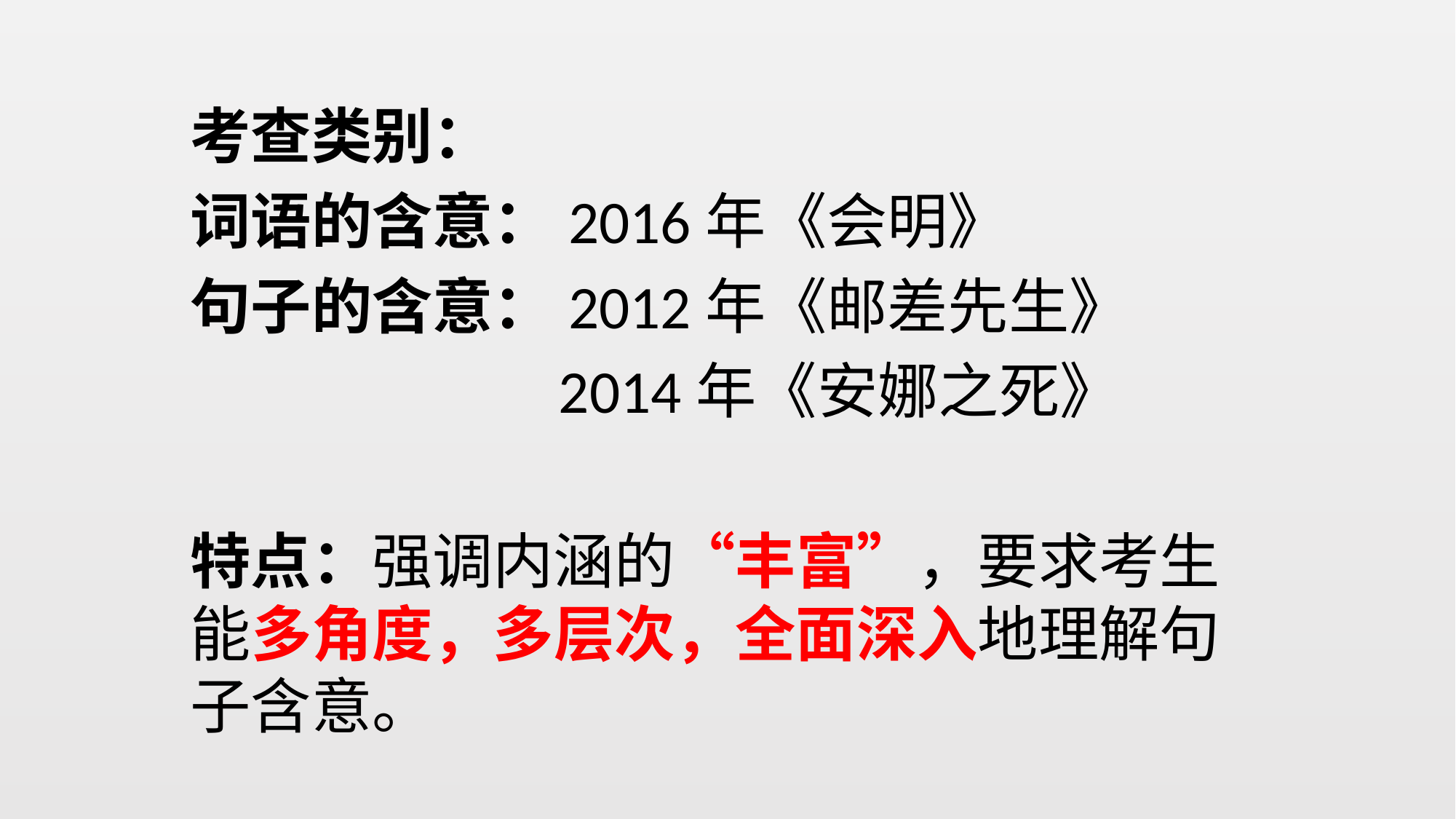

考查类别：
词语的含意：2016年《会明》
句子的含意：2012年《邮差先生》
                           2014年《安娜之死》

特点：强调内涵的“丰富”，要求考生能多角度，多层次，全面深入地理解句子含意。